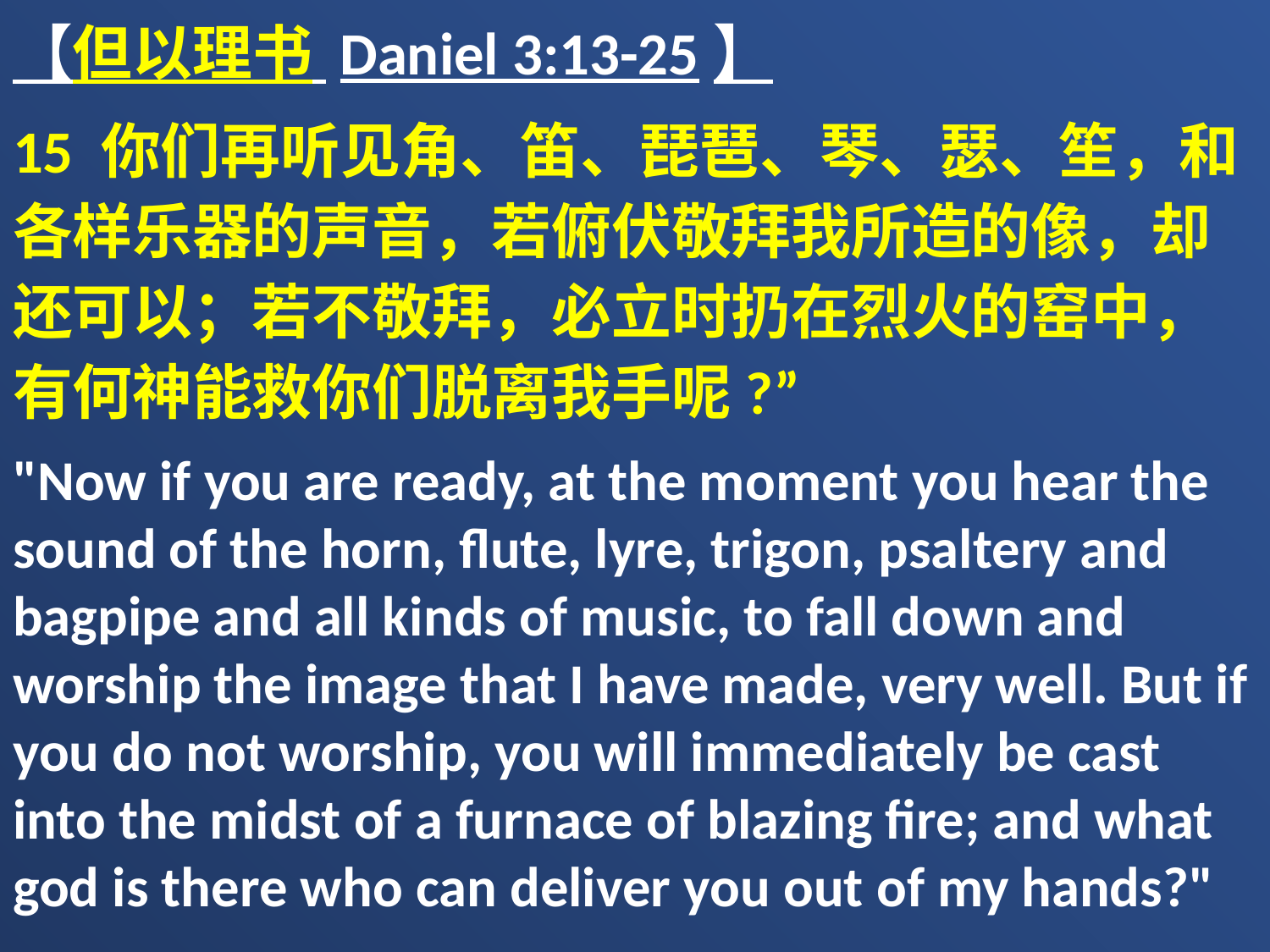

【但以理书 Daniel 3:13-25】
15 你们再听见角、笛、琵琶、琴、瑟、笙，和各样乐器的声音，若俯伏敬拜我所造的像，却还可以；若不敬拜，必立时扔在烈火的窑中，有何神能救你们脱离我手呢?”
"Now if you are ready, at the moment you hear the sound of the horn, flute, lyre, trigon, psaltery and bagpipe and all kinds of music, to fall down and worship the image that I have made, very well. But if you do not worship, you will immediately be cast into the midst of a furnace of blazing fire; and what god is there who can deliver you out of my hands?"